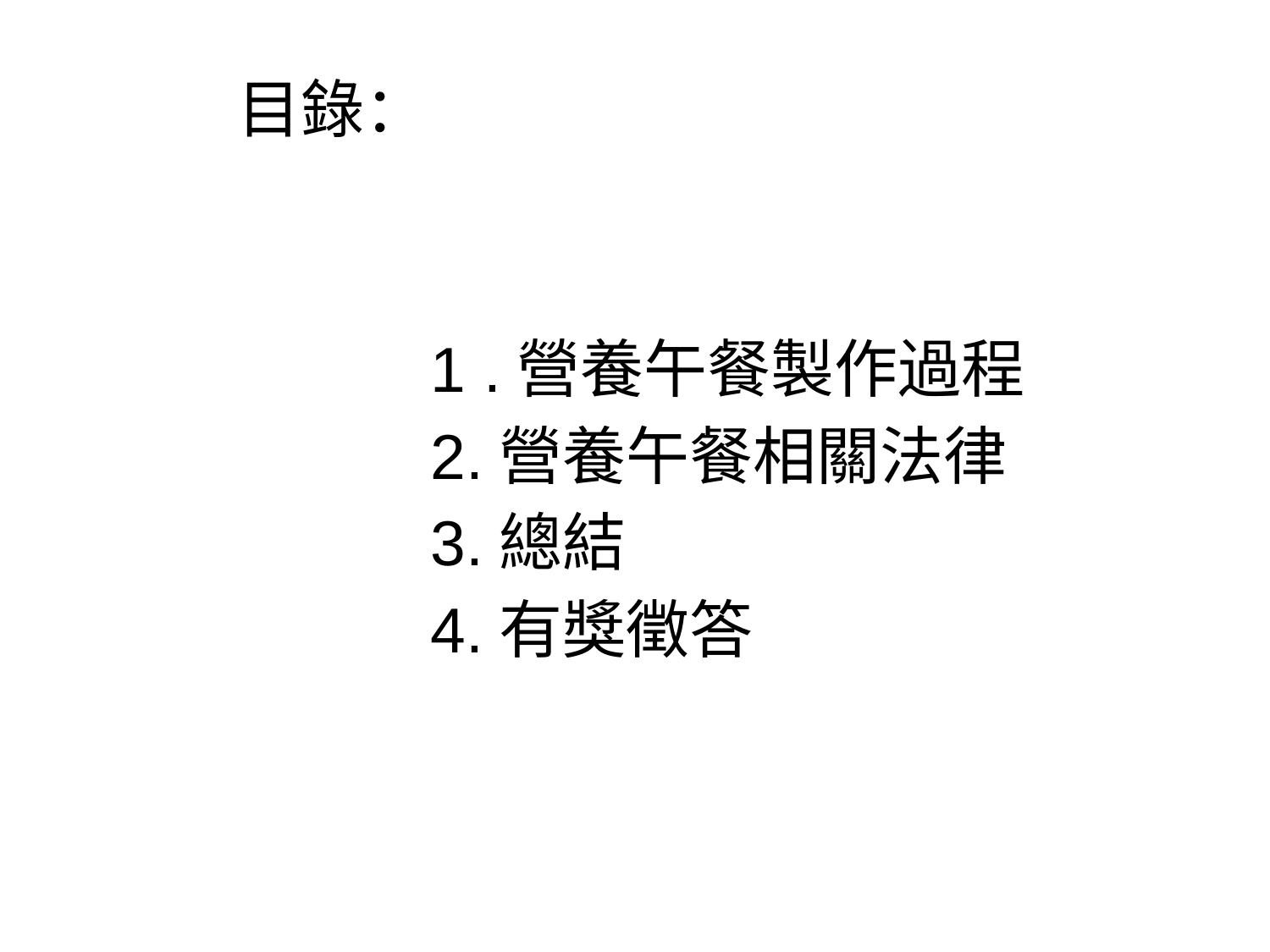

# 目錄：

           1 .營養午餐製作過程
           2.營養午餐相關法律
           3.總結
           4.有獎徵答